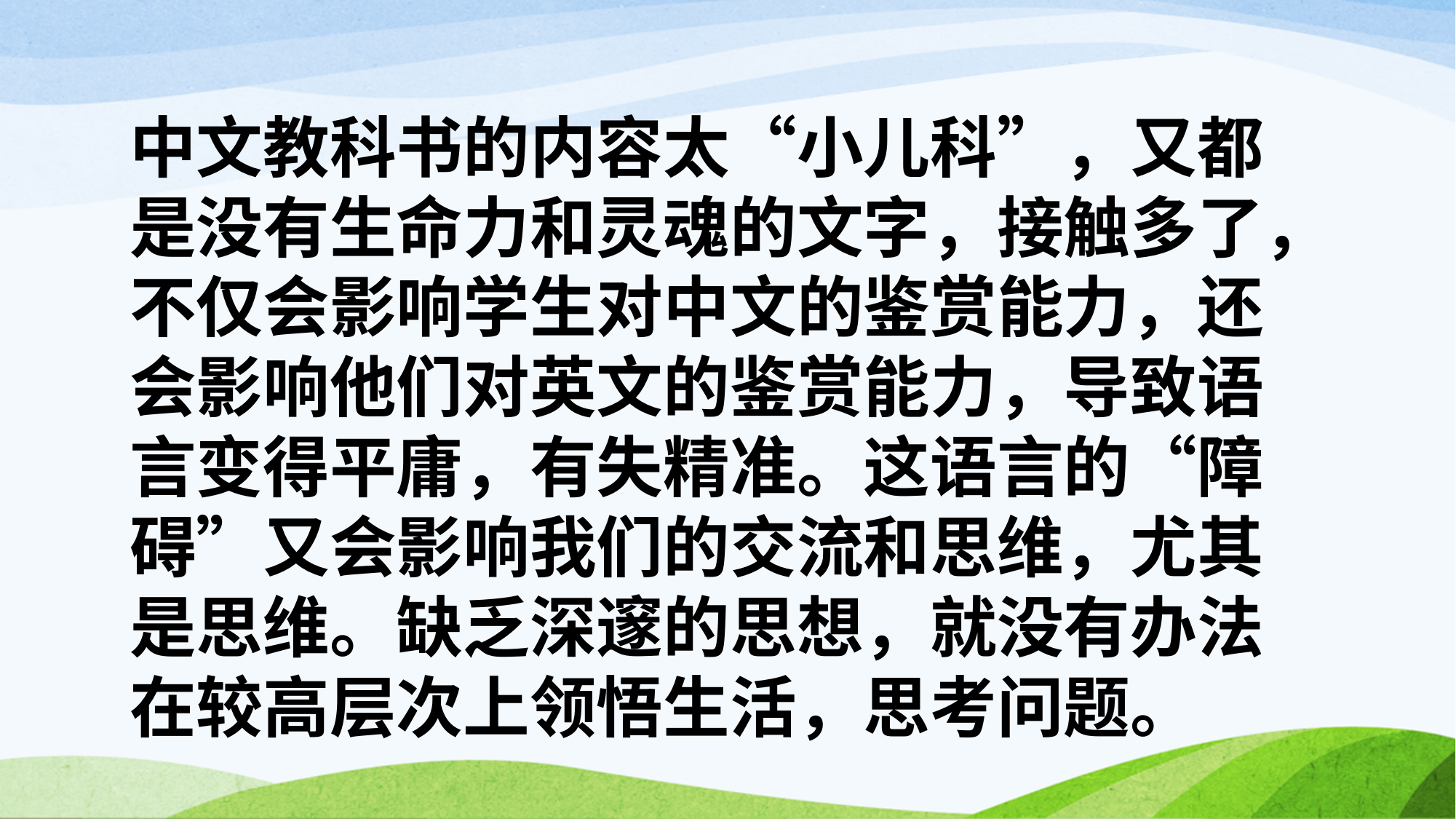

中文教科书的内容太“小儿科”，又都是没有生命力和灵魂的文字，接触多了，不仅会影响学生对中文的鉴赏能力，还会影响他们对英文的鉴赏能力，导致语言变得平庸，有失精准。这语言的“障碍”又会影响我们的交流和思维，尤其是思维。缺乏深邃的思想，就没有办法在较高层次上领悟生活，思考问题。